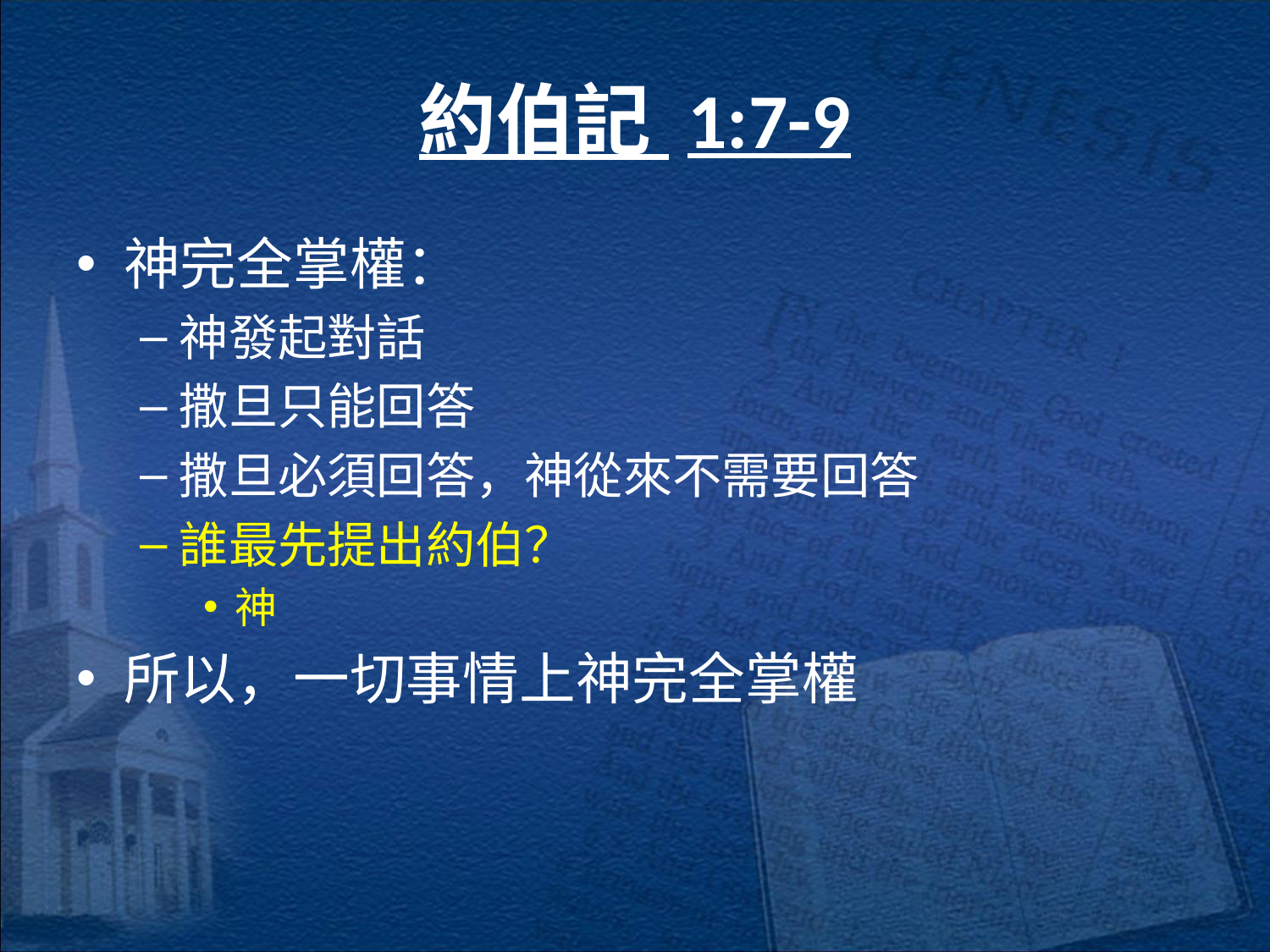

# 約伯記 1:7-9
神完全掌權：
神發起對話
撒旦只能回答
撒旦必須回答，神從來不需要回答
誰最先提出約伯？
神
所以，一切事情上神完全掌權